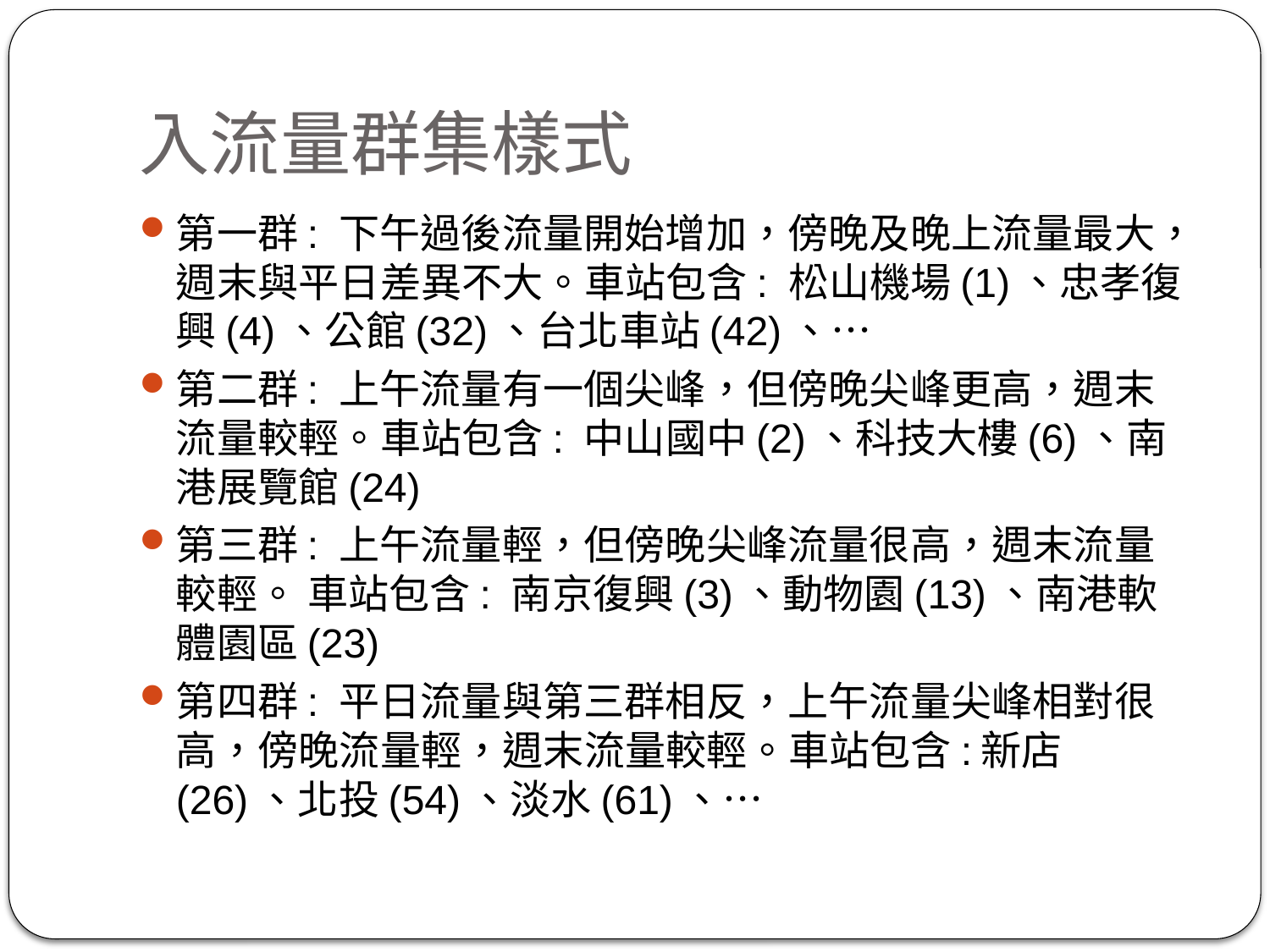

# 入流量群集樣式
第一群: 下午過後流量開始增加，傍晚及晚上流量最大，週末與平日差異不大。車站包含: 松山機場(1)、忠孝復興(4)、公館(32)、台北車站(42)、…
第二群: 上午流量有一個尖峰，但傍晚尖峰更高，週末流量較輕。車站包含: 中山國中(2)、科技大樓(6)、南港展覽館(24)
第三群: 上午流量輕，但傍晚尖峰流量很高，週末流量較輕。 車站包含: 南京復興(3)、動物園(13)、南港軟體園區(23)
第四群: 平日流量與第三群相反，上午流量尖峰相對很高，傍晚流量輕，週末流量較輕。車站包含:新店 (26)、北投(54)、淡水(61)、…